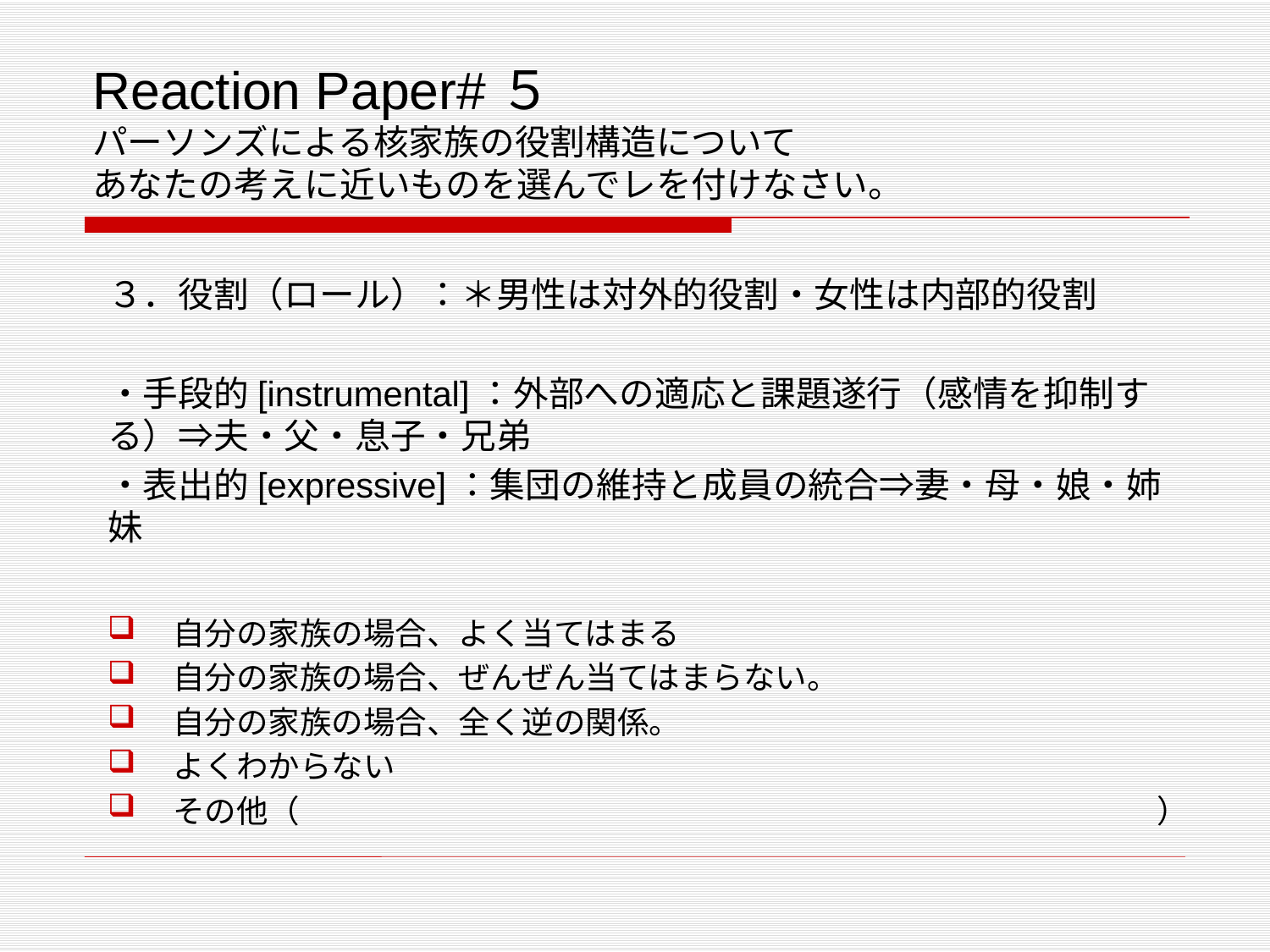

# Reaction Paper#５ パーソンズによる核家族の役割構造について あなたの考えに近いものを選んでレを付けなさい。
３．役割（ロール）：＊男性は対外的役割・女性は内部的役割

・手段的[instrumental]：外部への適応と課題遂行（感情を抑制する）⇒夫・父・息子・兄弟
・表出的[expressive]：集団の維持と成員の統合⇒妻・母・娘・姉妹

自分の家族の場合、よく当てはまる
自分の家族の場合、ぜんぜん当てはまらない。
自分の家族の場合、全く逆の関係。
よくわからない
その他（　　　　　　　　　　　　　　　　　　　　　　　　　　　）